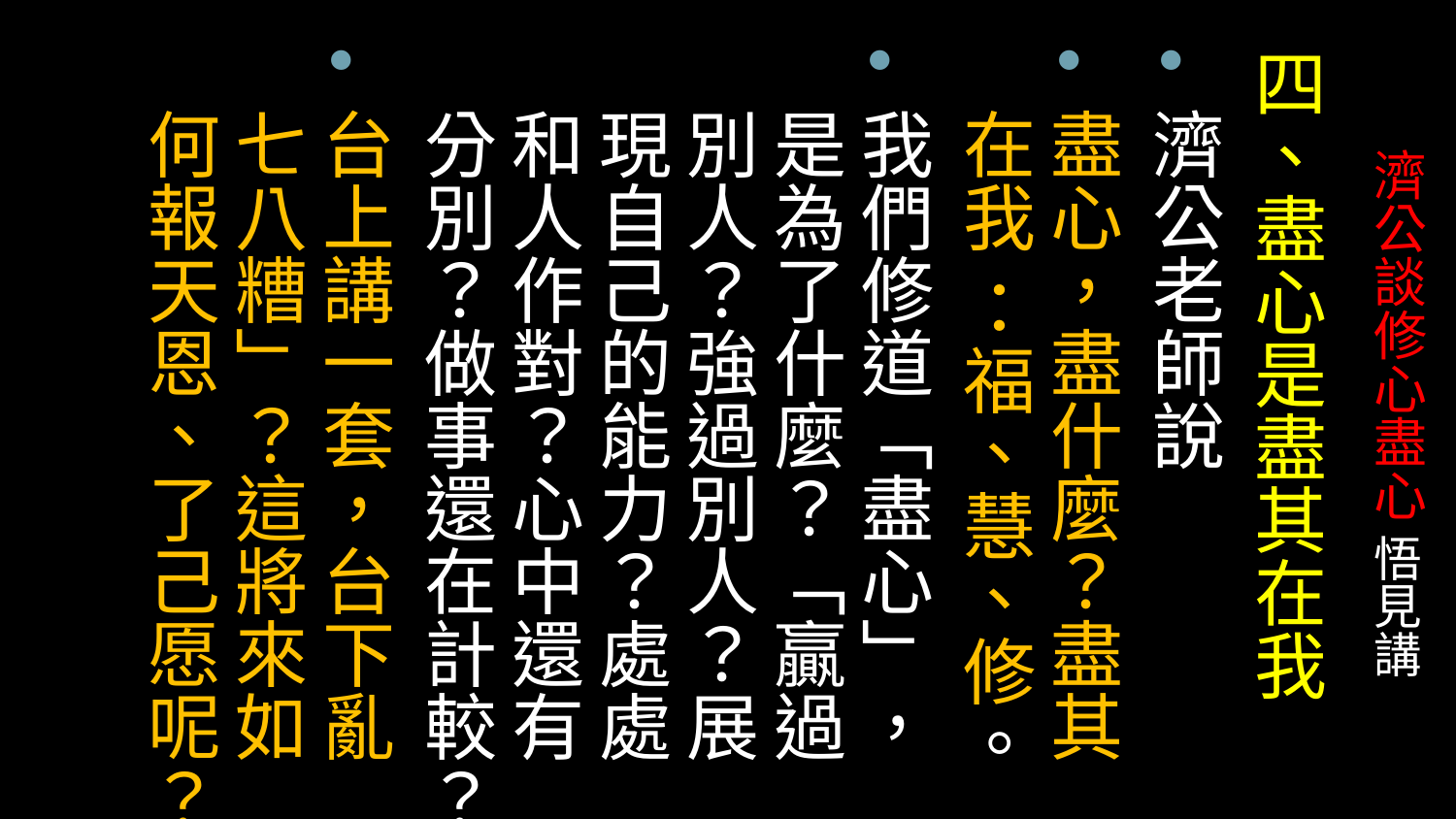

四、盡心是盡其在我
濟公老師說
盡心，盡什麼？盡其在我 ：福、慧、修。
我們修道「盡心」，是為了什麼？「贏過別人？強過別人？展現自己的能力？處處和人作對？心中還有分別？做事還在計較？
台上講一套，台下亂七八糟」？這將來如何報天恩、了己愿呢？

# 濟公談修心盡心 悟見講